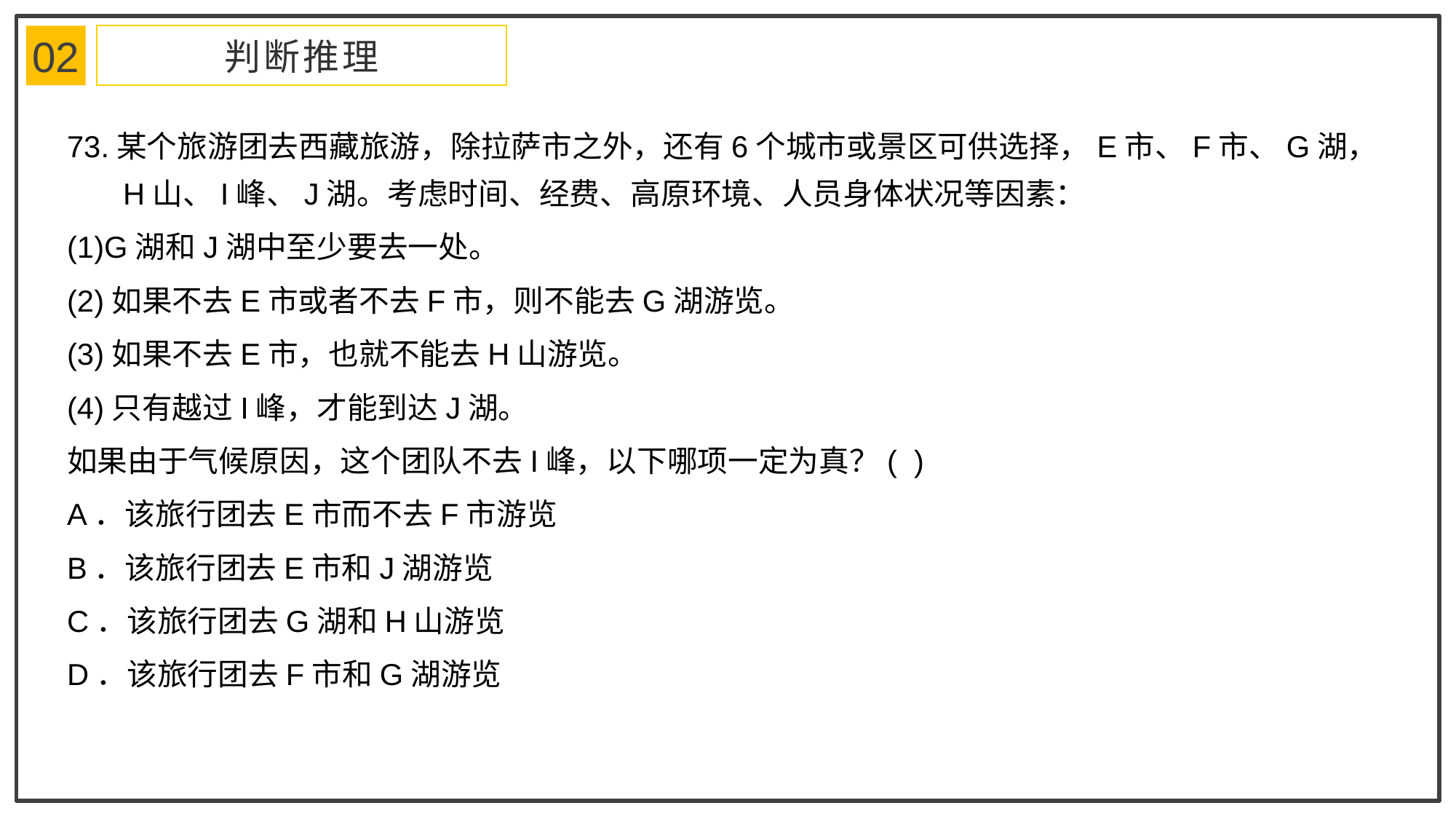

02
判断推理
73.某个旅游团去西藏旅游，除拉萨市之外，还有6个城市或景区可供选择，E市、F市、G湖，H山、I峰、J湖。考虑时间、经费、高原环境、人员身体状况等因素：
(1)G湖和J湖中至少要去一处。
(2)如果不去E市或者不去F市，则不能去G湖游览。
(3)如果不去E市，也就不能去H山游览。
(4)只有越过I峰，才能到达J湖。
如果由于气候原因，这个团队不去I峰，以下哪项一定为真？(  )
A．该旅行团去E市而不去F市游览
B．该旅行团去E市和J湖游览
C．该旅行团去G湖和H山游览
D．该旅行团去F市和G湖游览